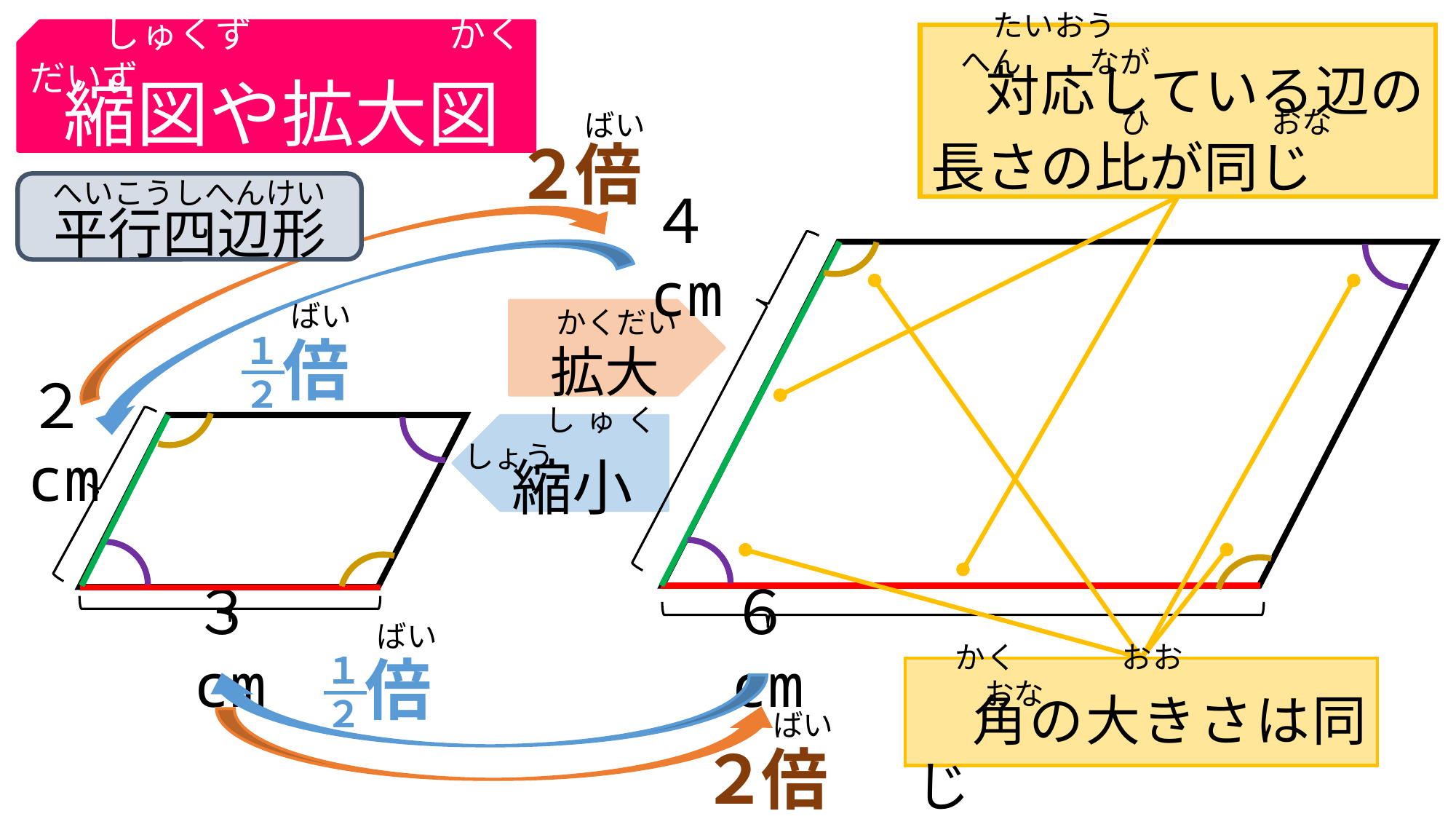

縮図や拡大図

　対応している辺の長さの比が同じ
　　たいおう　　　　　　　　　　　へん　　 なが
　　しゅくず　　　　　 かくだいず
　　　　　　 ひ　　　　おな
ばい
２倍

平行四辺形
へいこうしへんけい

４cm

ばい
　 かくだい

拡大

倍
１
２

２cm

　　しゅくしょう

縮小

３cm
６cm
ばい
倍
１
２
　かく　　　 おお　　　　　　　　おな

　角の大きさは同じ

ばい

２倍